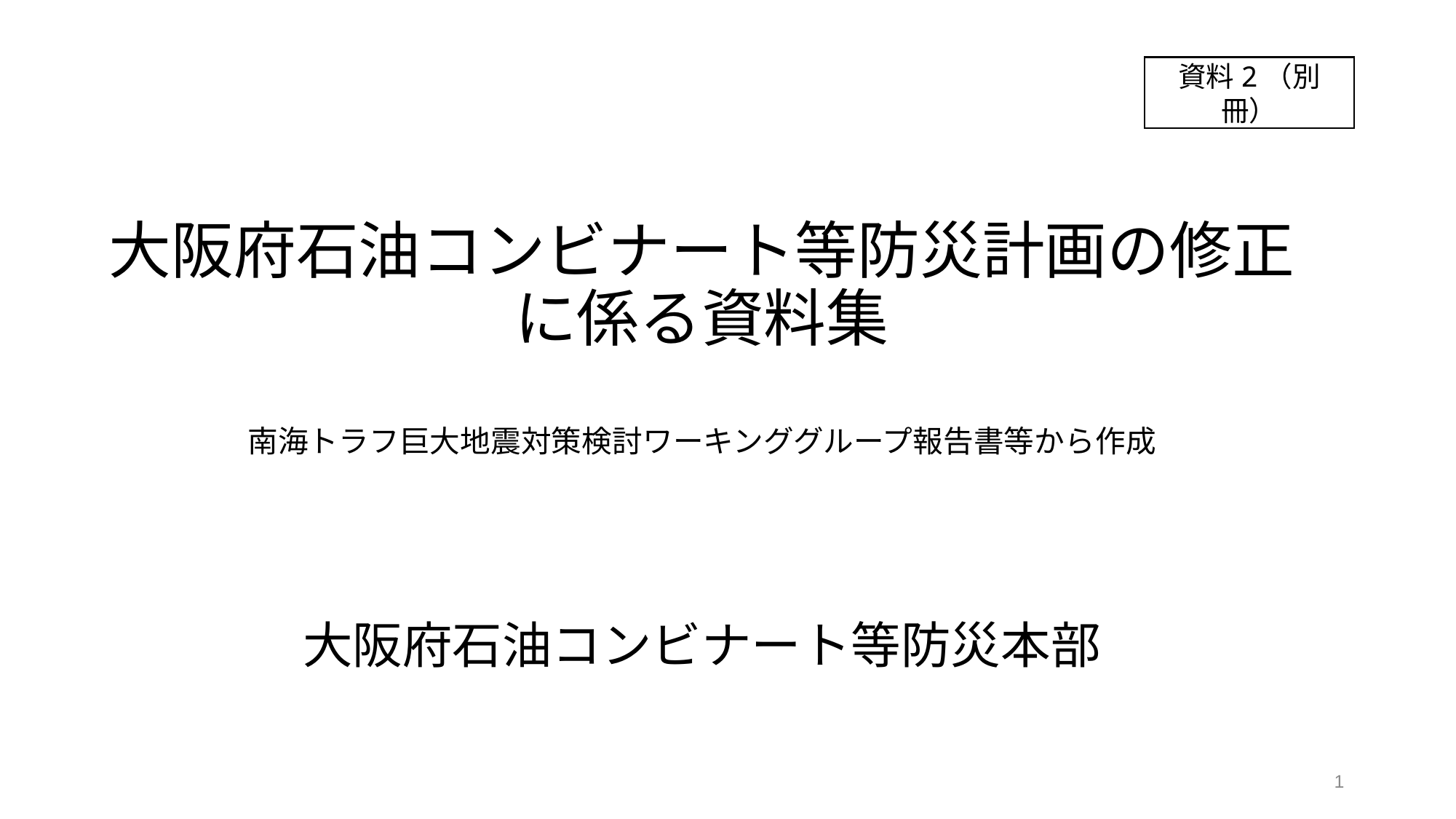

資料2（別冊）
大阪府石油コンビナート等防災計画の修正
に係る資料集
南海トラフ巨大地震対策検討ワーキンググループ報告書等から作成
大阪府石油コンビナート等防災本部
1